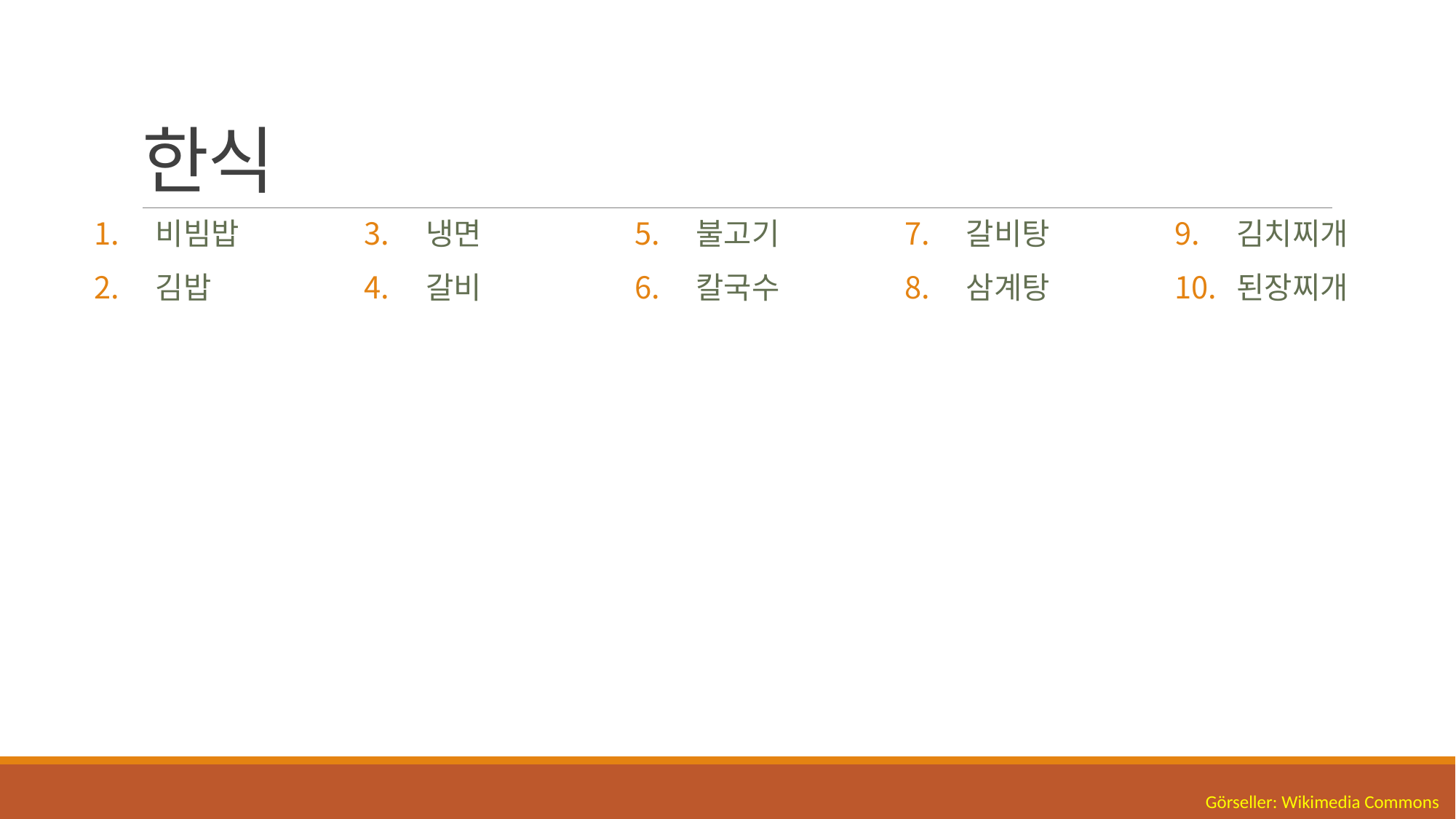

# 한식
비빔밥
김밥
냉면
갈비
불고기
칼국수
갈비탕
삼계탕
김치찌개
된장찌개
Görseller: Wikimedia Commons